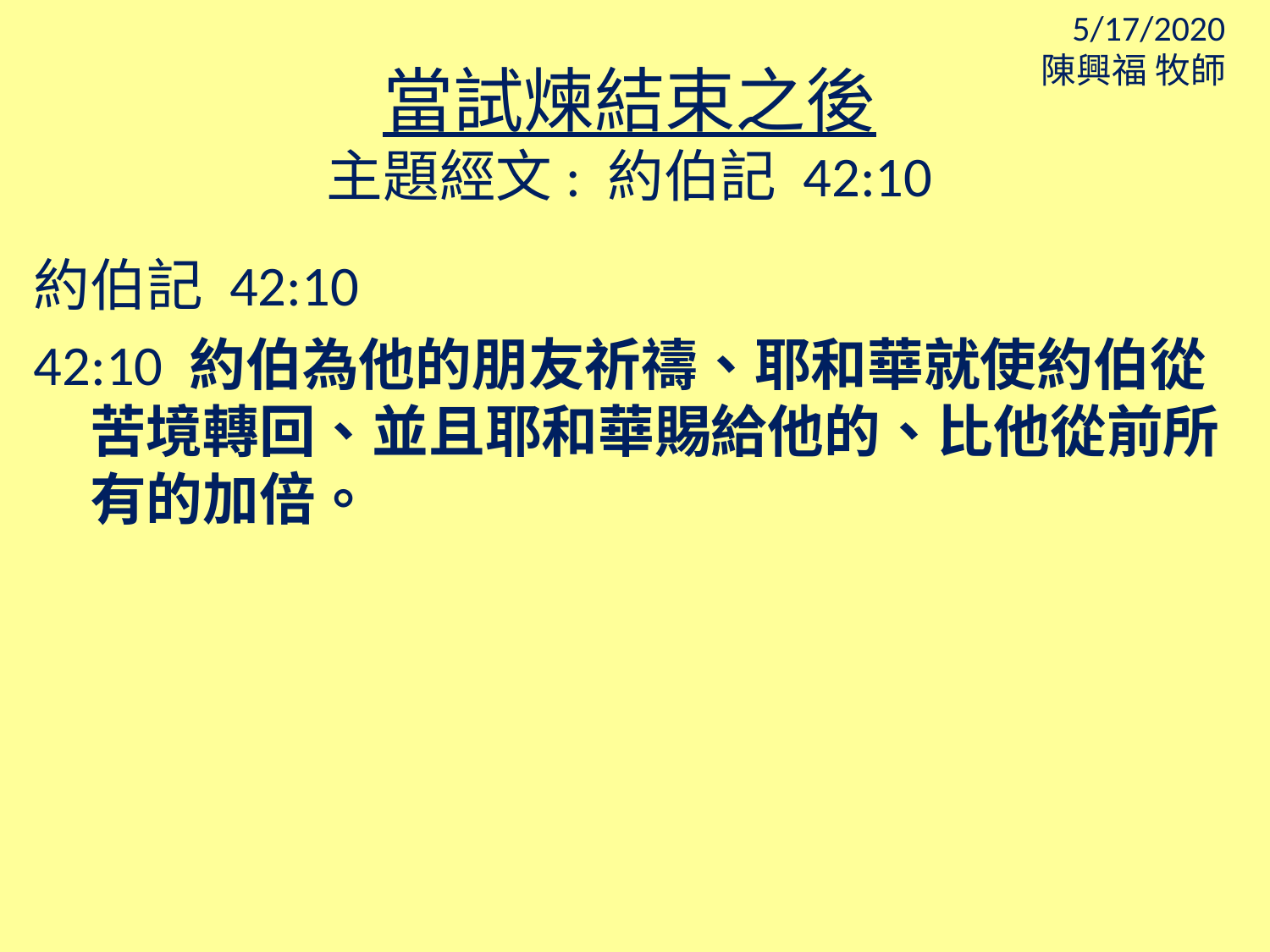

5/17/2020
陳興福 牧師
當試煉結束之後
主題經文: 約伯記 42:10
約伯記 42:10
42:10 約伯為他的朋友祈禱、耶和華就使約伯從 苦境轉回、並且耶和華賜給他的、比他從前所有的加倍。